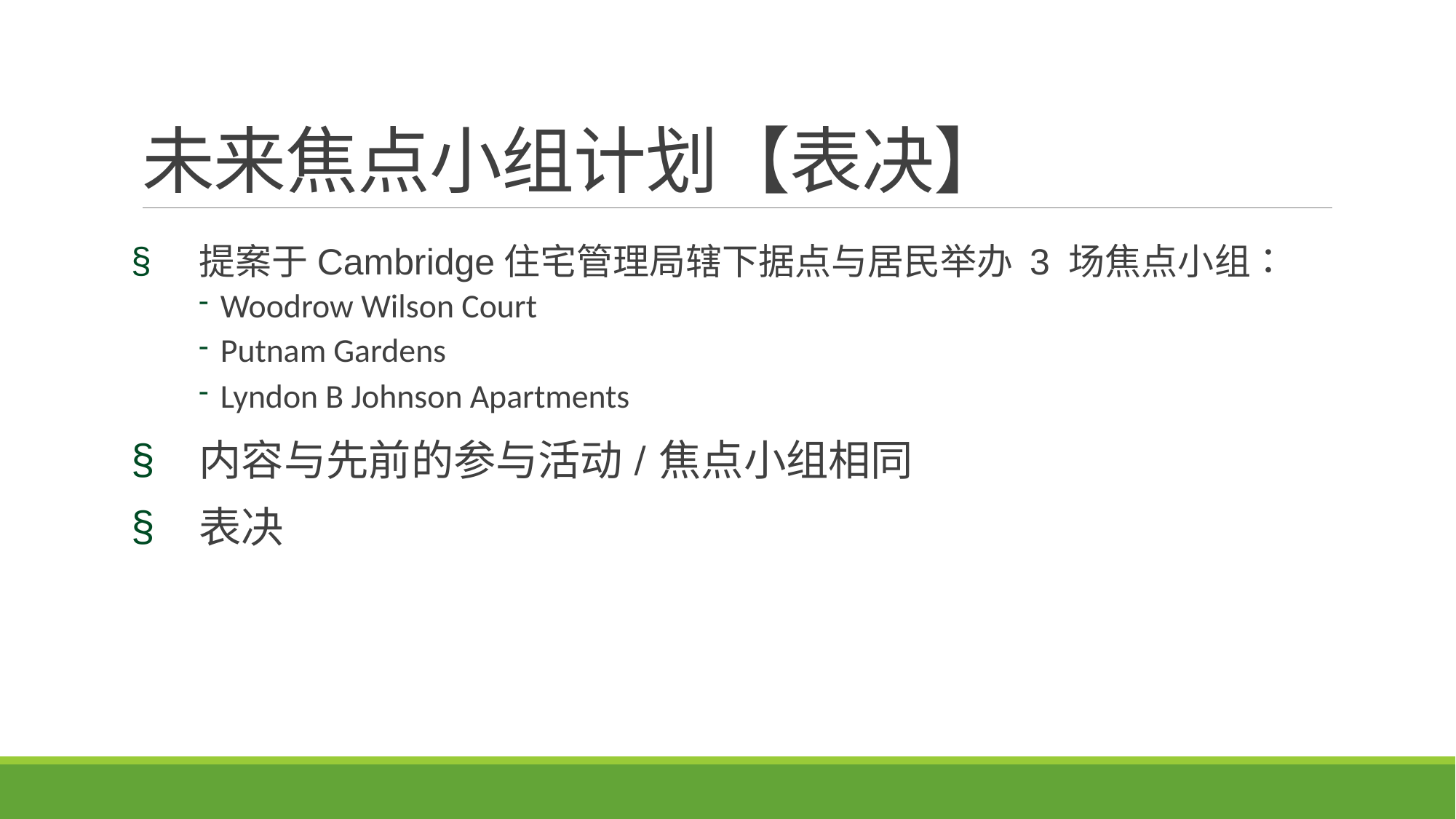

# 未来焦点小组计划【表决】
提案于Cambridge住宅管理局辖下据点与居民举办 3 场焦点小组：
Woodrow Wilson Court
Putnam Gardens
Lyndon B Johnson Apartments
内容与先前的参与活动/焦点小组相同
表决